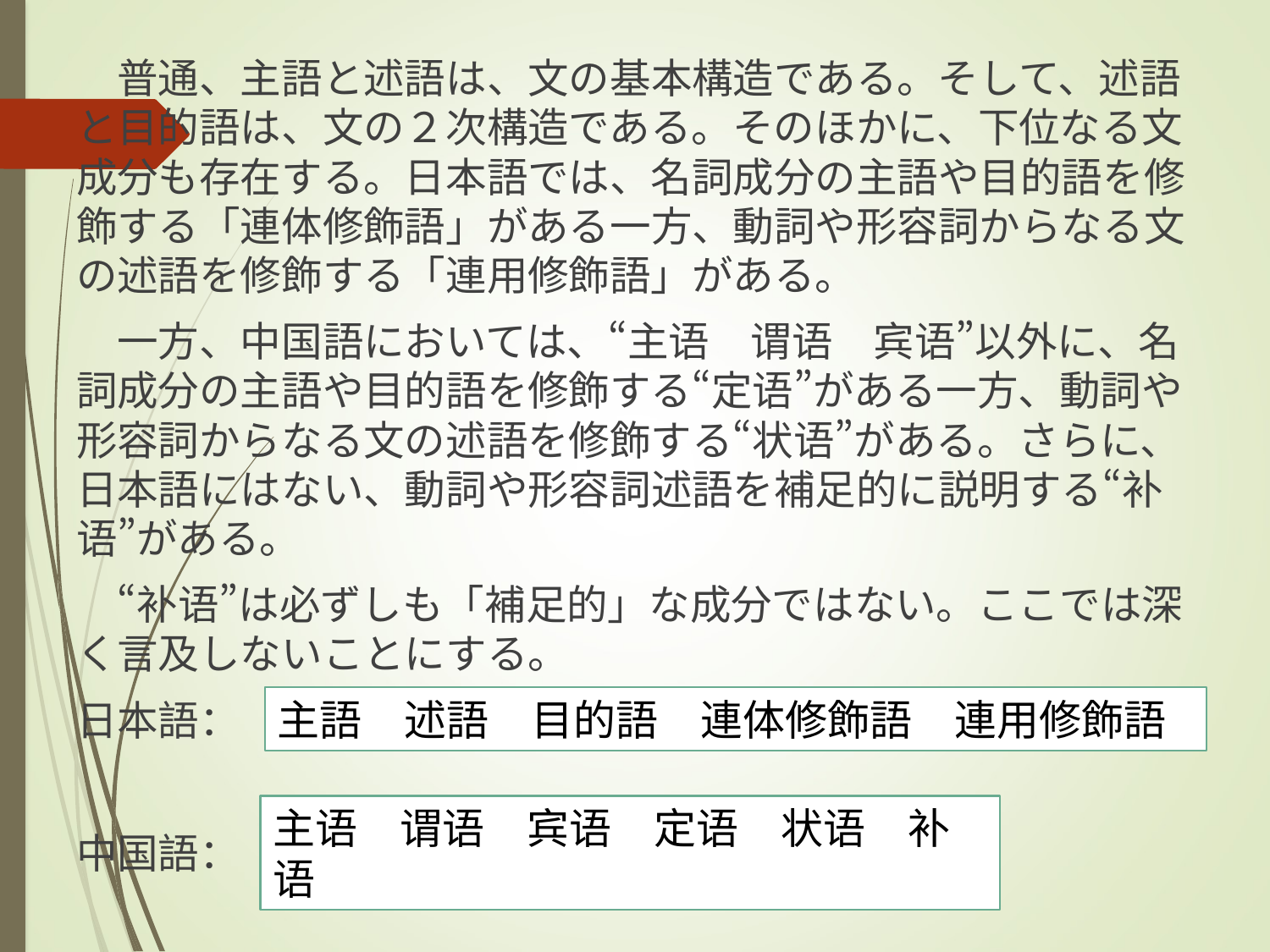

普通、主語と述語は、文の基本構造である。そして、述語と目的語は、文の２次構造である。そのほかに、下位なる文成分も存在する。日本語では、名詞成分の主語や目的語を修飾する「連体修飾語」がある一方、動詞や形容詞からなる文の述語を修飾する「連用修飾語」がある。
　一方、中国語においては、“主语　谓语　宾语”以外に、名詞成分の主語や目的語を修飾する“定语”がある一方、動詞や形容詞からなる文の述語を修飾する“状语”がある。さらに、日本語にはない、動詞や形容詞述語を補足的に説明する“补语”がある。
　“补语”は必ずしも「補足的」な成分ではない。ここでは深く言及しないことにする。
日本語：

中国語：
主語　述語　目的語　連体修飾語　連用修飾語
主语　谓语　宾语　定语　状语　补语